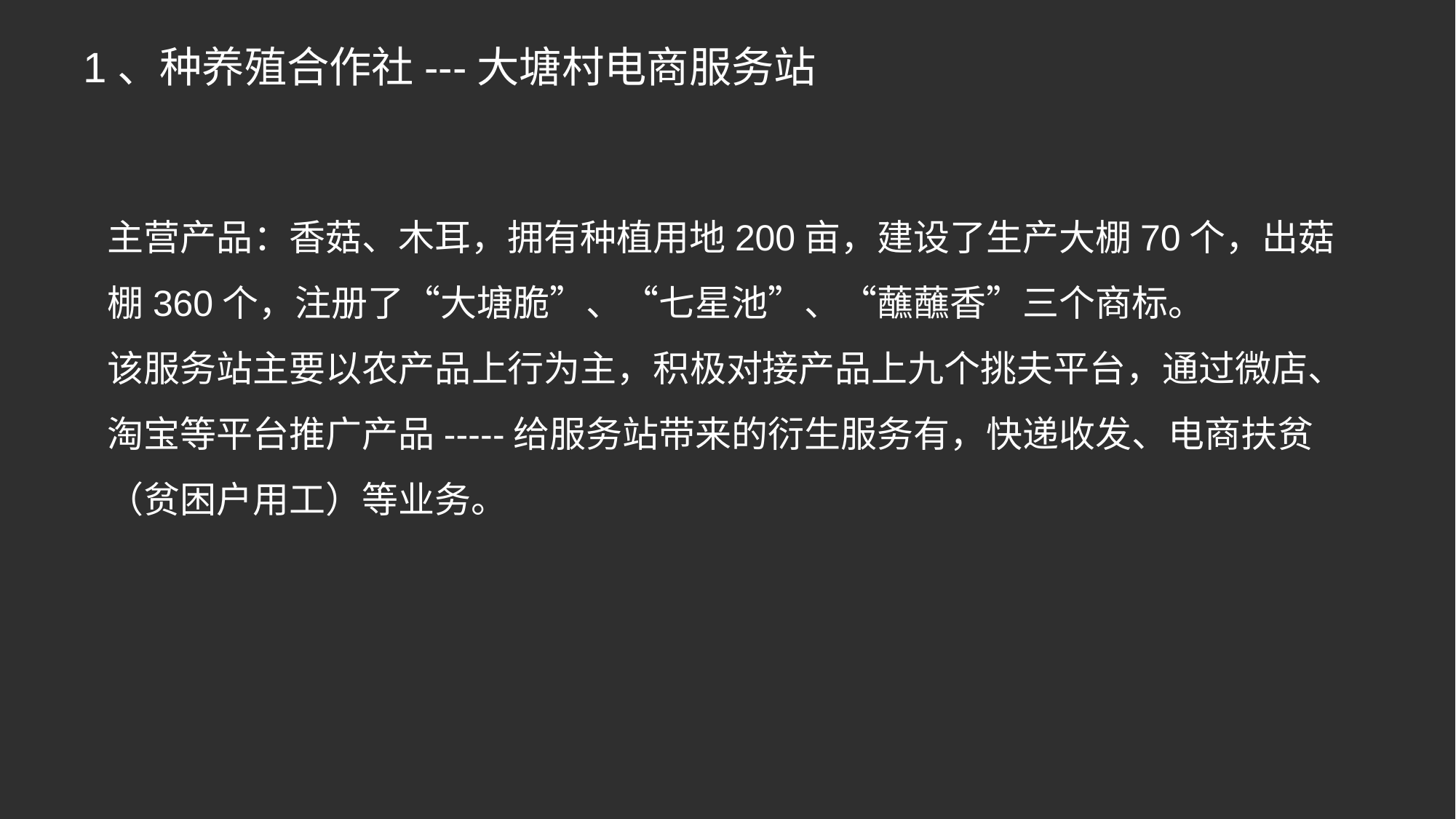

# 1、种养殖合作社---大塘村电商服务站
主营产品：香菇、木耳，拥有种植用地200亩，建设了生产大棚70个，出菇棚360个，注册了“大塘脆”、“七星池”、“蘸蘸香”三个商标。
该服务站主要以农产品上行为主，积极对接产品上九个挑夫平台，通过微店、淘宝等平台推广产品-----给服务站带来的衍生服务有，快递收发、电商扶贫（贫困户用工）等业务。